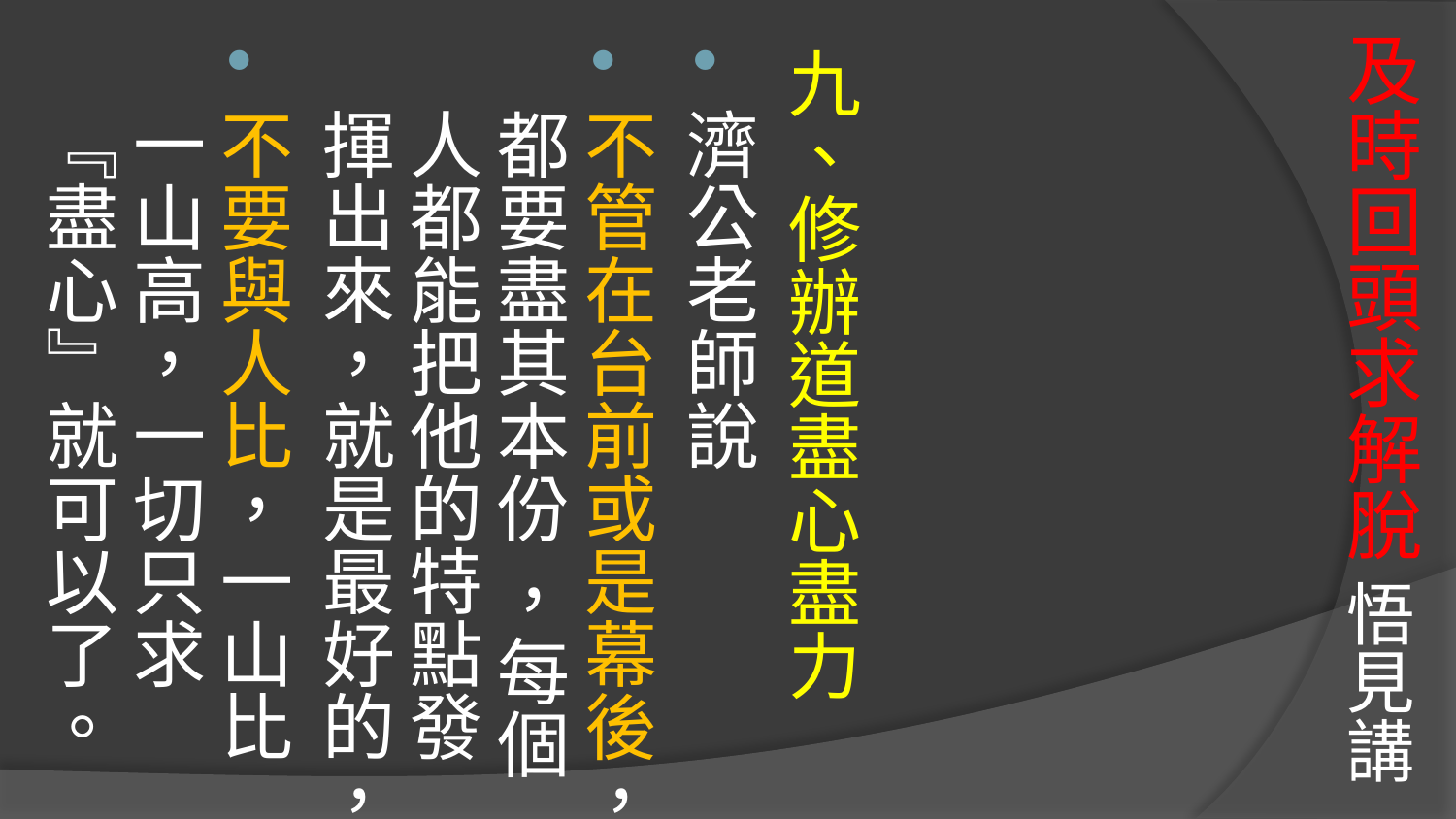

# 及時回頭求解脫 悟見講
九、修辦道盡心盡力
濟公老師說
不管在台前或是幕後，都要盡其本份 ，每個人都能把他的特點發揮出來，就是最好的，
不要與人比，一山比一山高，一切只求『盡心』就可以了。